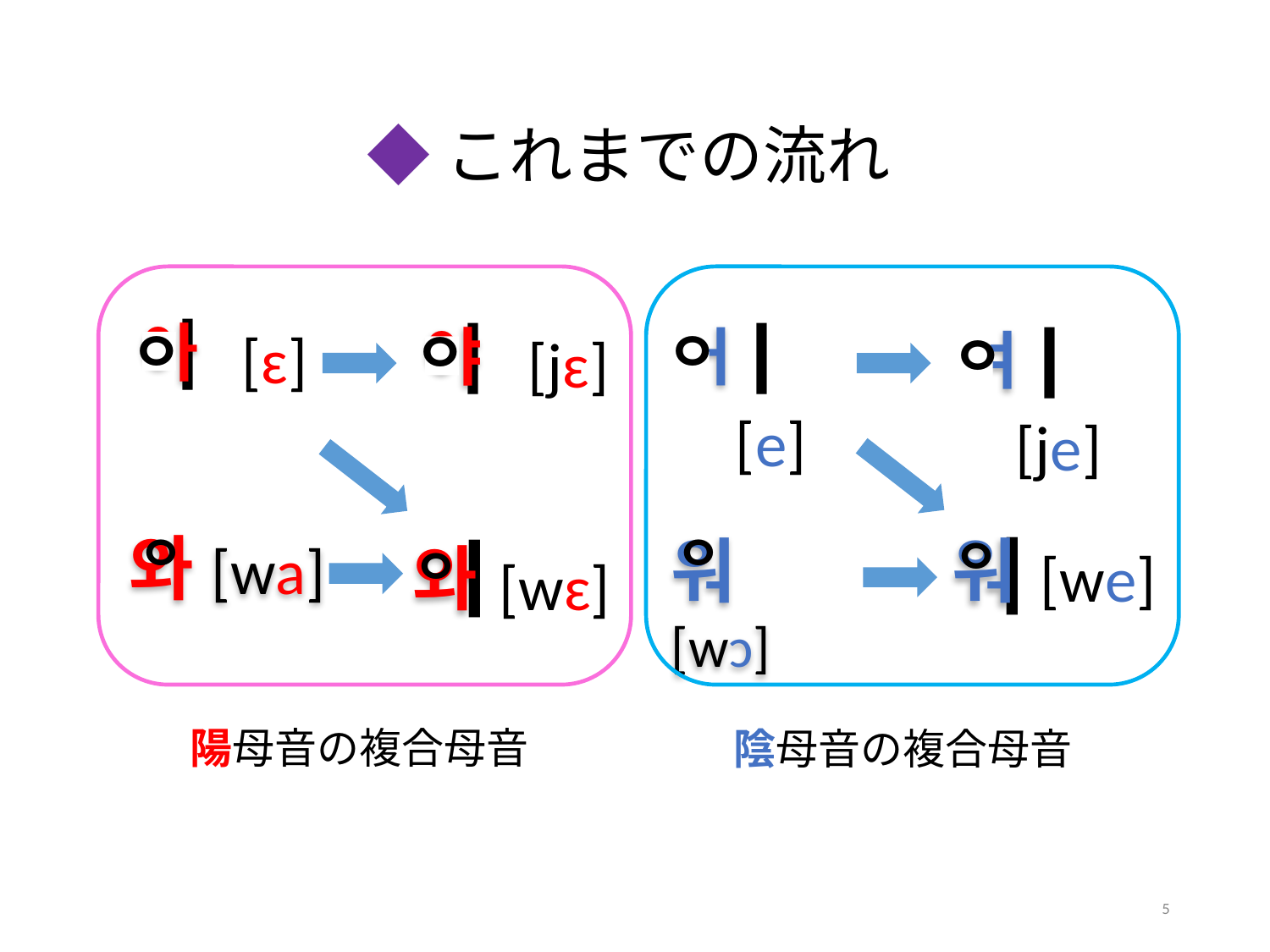

◆これまでの流れ

ㅣ[ɛ]
ㅣ[e]
ㅣ[jɛ]
아

ㅇ
ㅣ[je]
ㅇ
ㅓ

야

ㅇ
ㅕ

ㅇ

ㅇ
와[wa]
ㅇ
워[wɔ]
ㅣ
ㅇ
워
ㅣ
와
ㅇ
[we]
[wɛ]

陽母音の複合母音
陰母音の複合母音
5